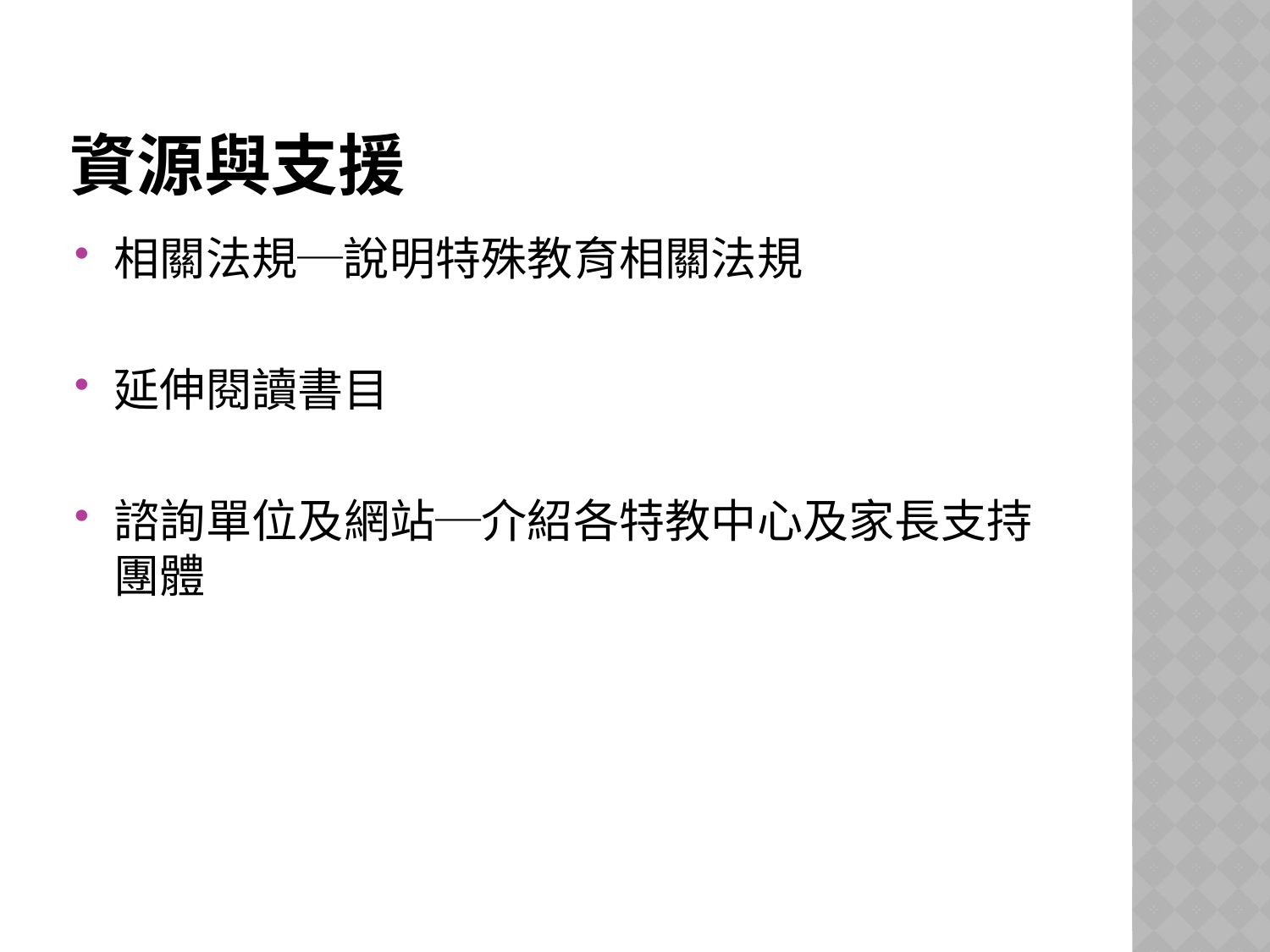

# 資源與支援
相關法規─說明特殊教育相關法規

延伸閱讀書目

諮詢單位及網站─介紹各特教中心及家長支持團體